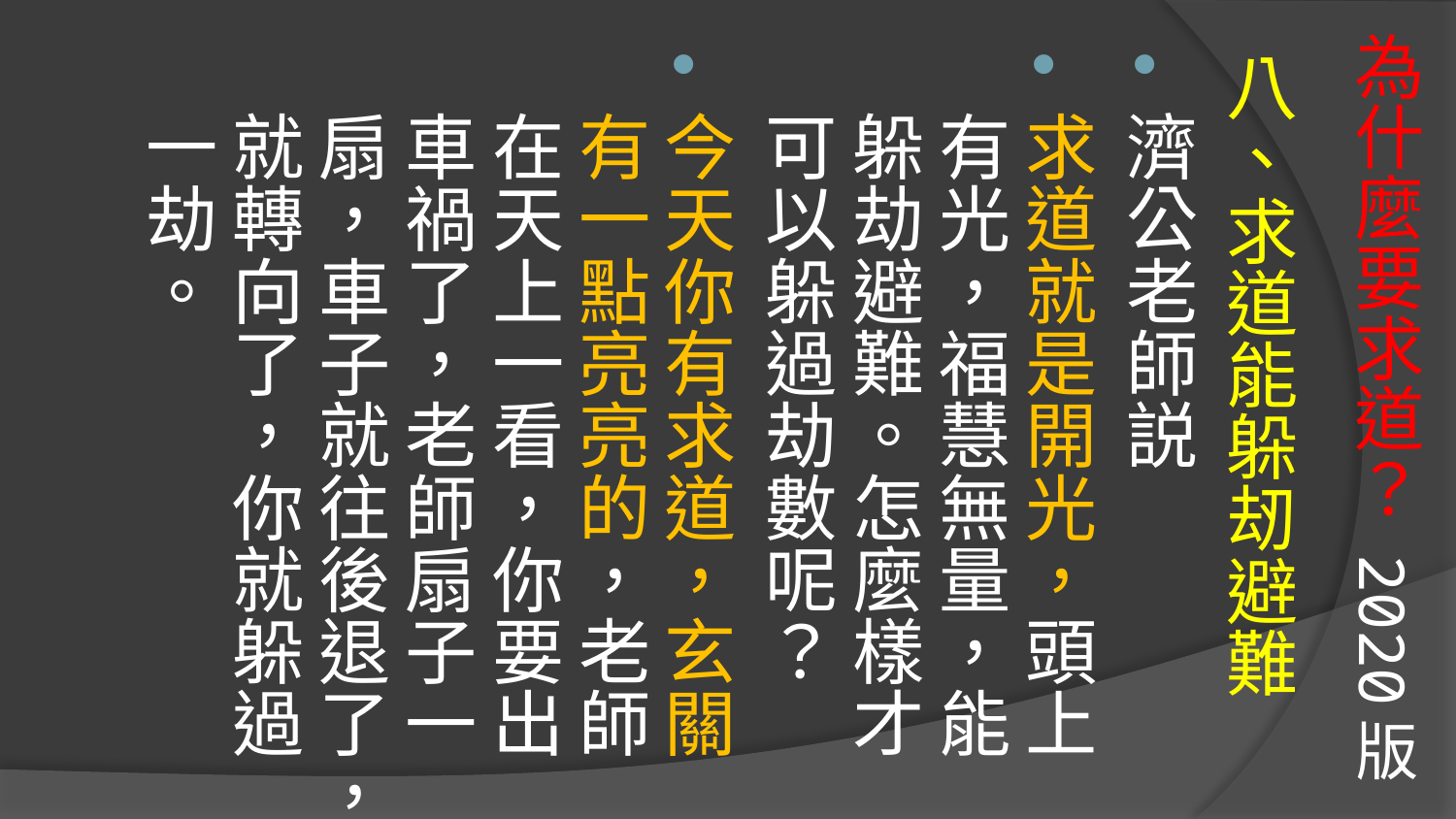

# 為什麼要求道？ 2020版
八、求道能躲刼避難
濟公老師説
求道就是開光，頭上有光，福慧無量，能躲劫避難。怎麼樣才可以躲過劫數呢？
今天你有求道，玄關有一點亮亮的，老師在天上一看，你要出車禍了，老師扇子一扇，車子就往後退了，就轉向了，你就躲過一劫。